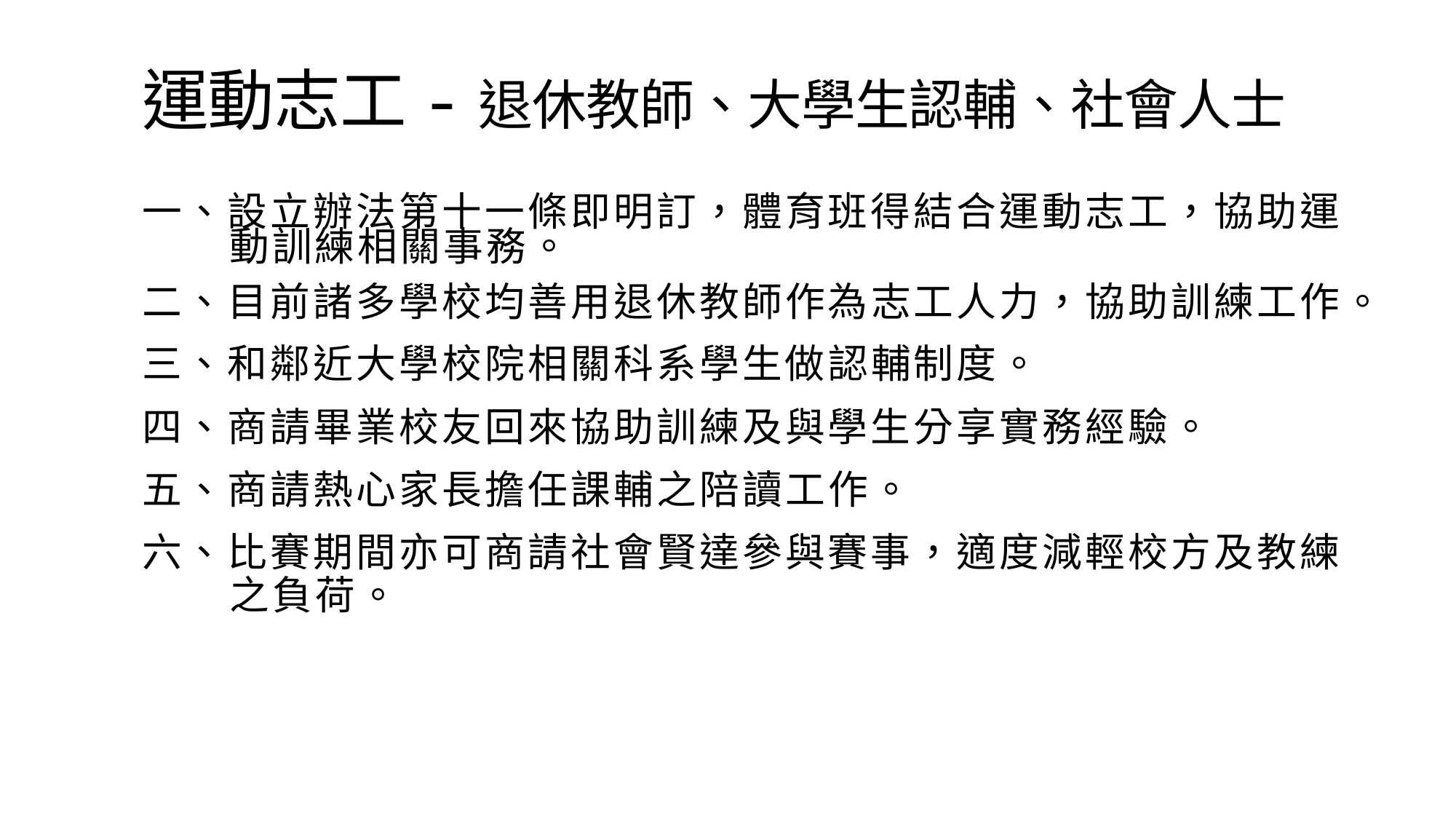

# 運動志工-退休教師、大學生認輔、社會人士
一、設立辦法第十一條即明訂，體育班得結合運動志工，協助運動訓練相關事務。
二、目前諸多學校均善用退休教師作為志工人力，協助訓練工作。
三、和鄰近大學校院相關科系學生做認輔制度。
四、商請畢業校友回來協助訓練及與學生分享實務經驗。
五、商請熱心家長擔任課輔之陪讀工作。
六、比賽期間亦可商請社會賢達參與賽事，適度減輕校方及教練
之負荷。
35